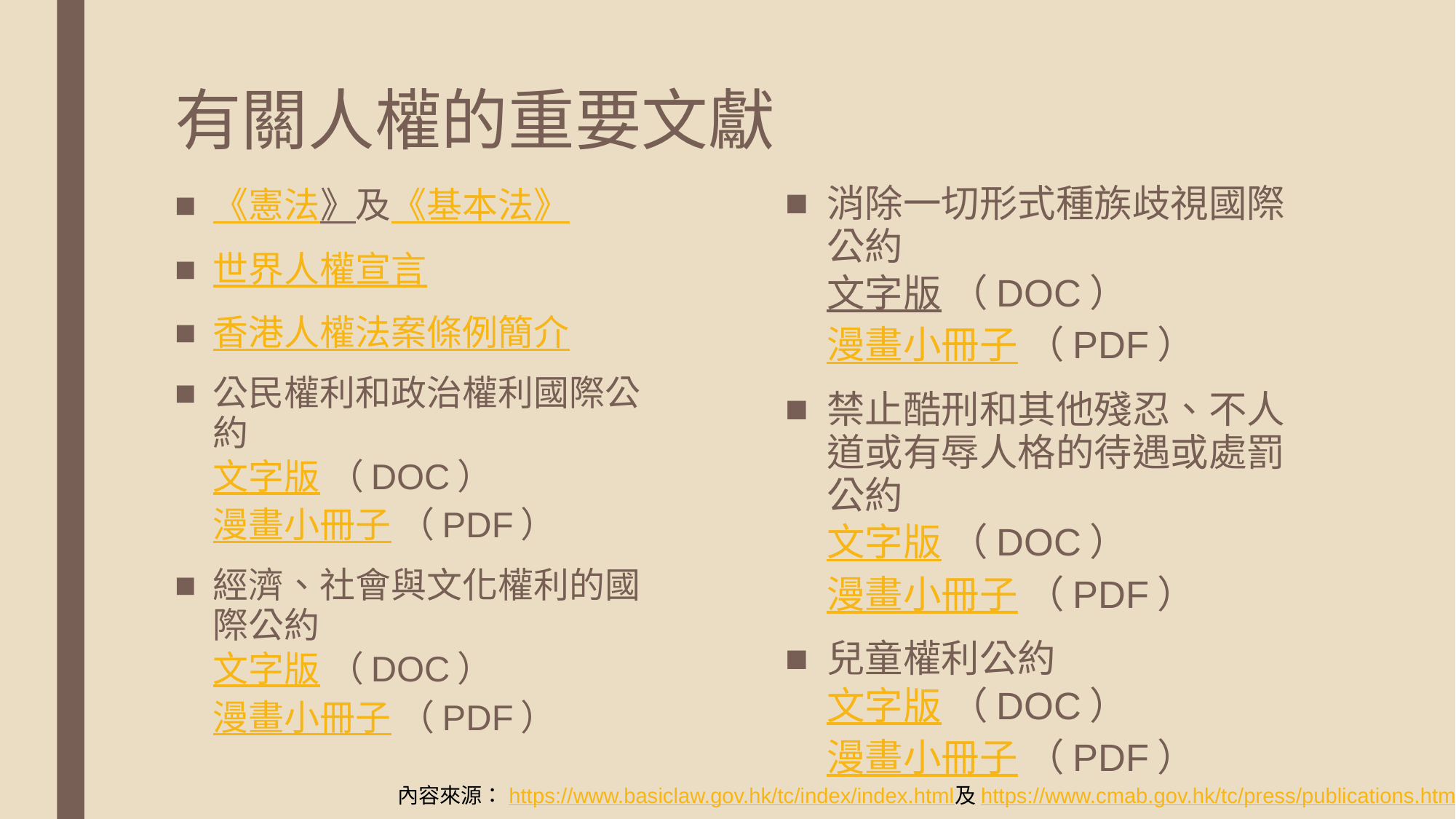

# 有關人權的重要文獻
《憲法》及《基本法》
世界人權宣言
香港人權法案條例簡介
公民權利和政治權利國際公約
文字版 （DOC）
漫畫小冊子 （PDF）
經濟、社會與文化權利的國際公約
文字版 （DOC）
漫畫小冊子 （PDF）
消除一切形式種族歧視國際公約
文字版 （DOC）
漫畫小冊子 （PDF）
禁止酷刑和其他殘忍、不人道或有辱人格的待遇或處罰公約
文字版 （DOC）
漫畫小冊子 （PDF）
兒童權利公約
文字版 （DOC）
漫畫小冊子 （PDF）
內容來源：https://www.basiclaw.gov.hk/tc/index/index.html及https://www.cmab.gov.hk/tc/press/publications.htm